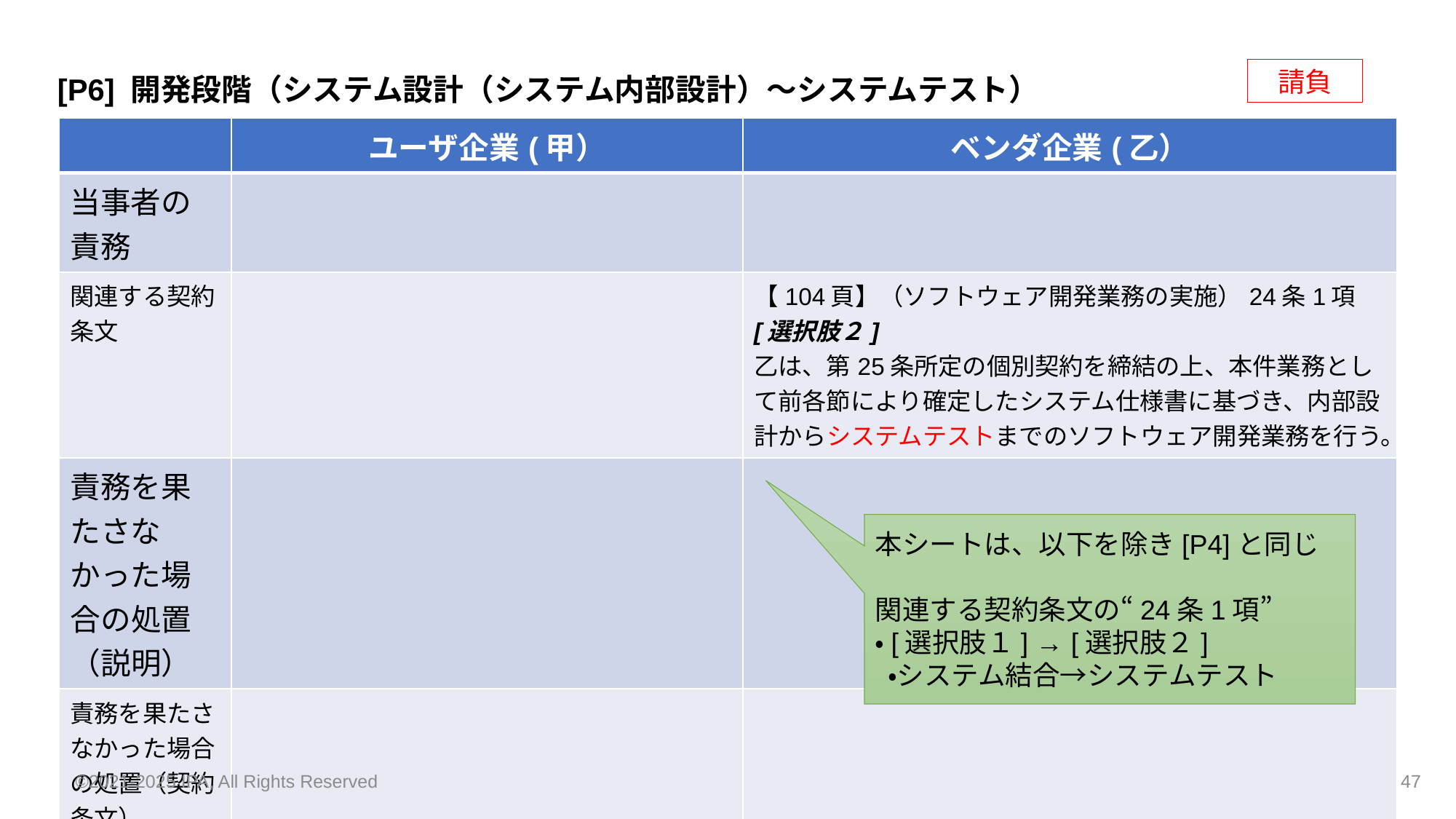

請負
[P6] 開発段階（システム設計（システム内部設計）～システムテスト）
|  | ユーザ企業(甲） | ベンダ企業(乙） |
| --- | --- | --- |
| 当事者の責務 |  |  |
| 関連する契約条文 |  | 【104頁】（ソフトウェア開発業務の実施）24条1項[選択肢２] 乙は、第25条所定の個別契約を締結の上、本件業務として前各節により確定したシステム仕様書に基づき、内部設計からシステムテストまでのソフトウェア開発業務を行う。 |
| 責務を果たさなかった場合の処置（説明） |  |  |
| 責務を果たさなかった場合の処置（契約条文） |  |  |
| 関連判例 (トピック別) |  |  |
本シートは、以下を除き[P4]と同じ

関連する契約条文の“24条1項”
・[選択肢１] → [選択肢２]
 ・システム結合→システムテスト
©2021-2025 IPA, All Rights Reserved
47